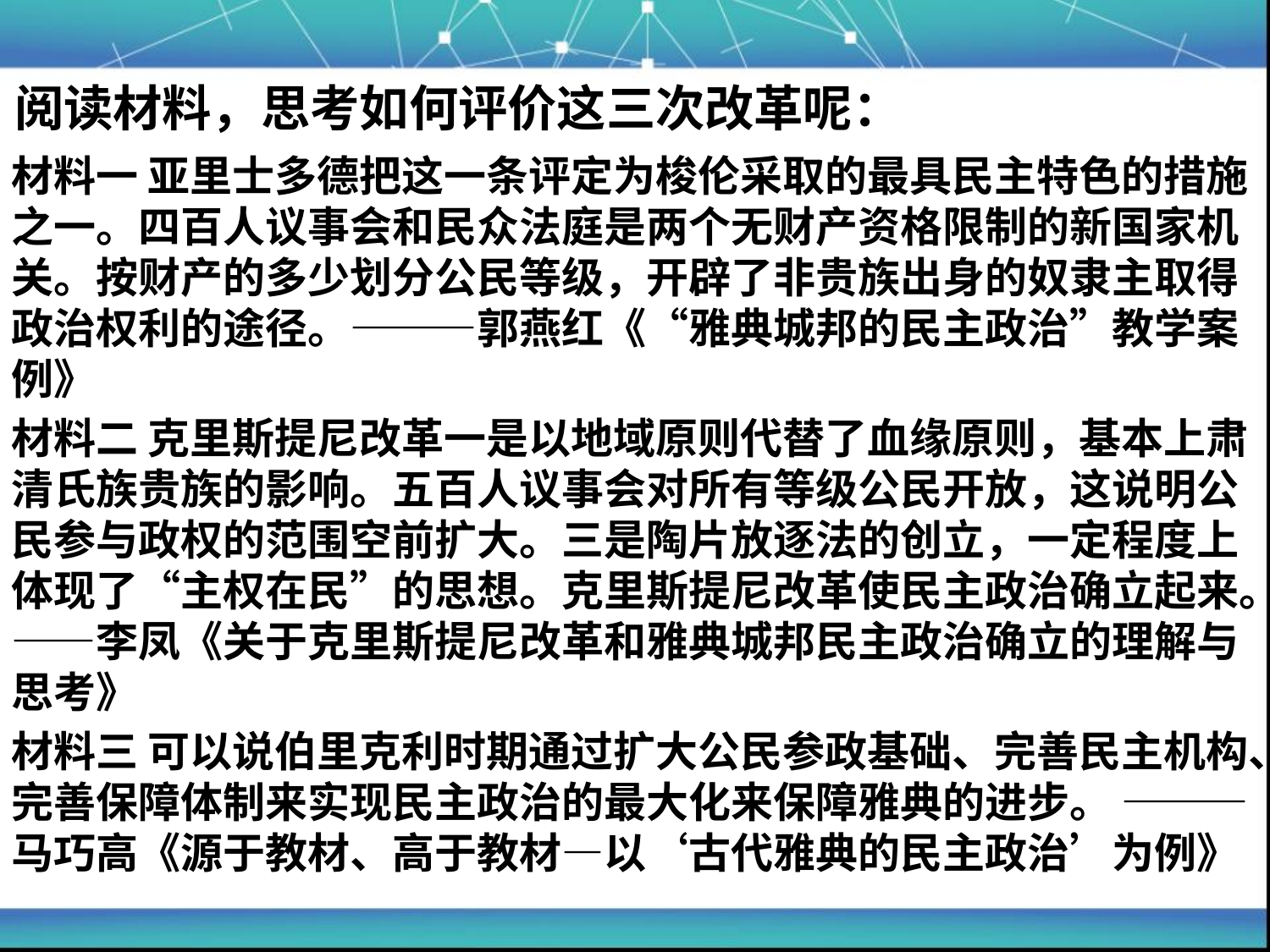

阅读材料，思考如何评价这三次改革呢：
材料一 亚里士多德把这一条评定为梭伦采取的最具民主特色的措施之一。四百人议事会和民众法庭是两个无财产资格限制的新国家机关。按财产的多少划分公民等级，开辟了非贵族出身的奴隶主取得政治权利的途径。———郭燕红《“雅典城邦的民主政治”教学案例》
材料二 克里斯提尼改革一是以地域原则代替了血缘原则，基本上肃清氏族贵族的影响。五百人议事会对所有等级公民开放，这说明公民参与政权的范围空前扩大。三是陶片放逐法的创立，一定程度上体现了“主权在民”的思想。克里斯提尼改革使民主政治确立起来。——李凤《关于克里斯提尼改革和雅典城邦民主政治确立的理解与思考》
材料三 可以说伯里克利时期通过扩大公民参政基础、完善民主机构、完善保障体制来实现民主政治的最大化来保障雅典的进步。 ———马巧高《源于教材、高于教材—以‘古代雅典的民主政治’为例》